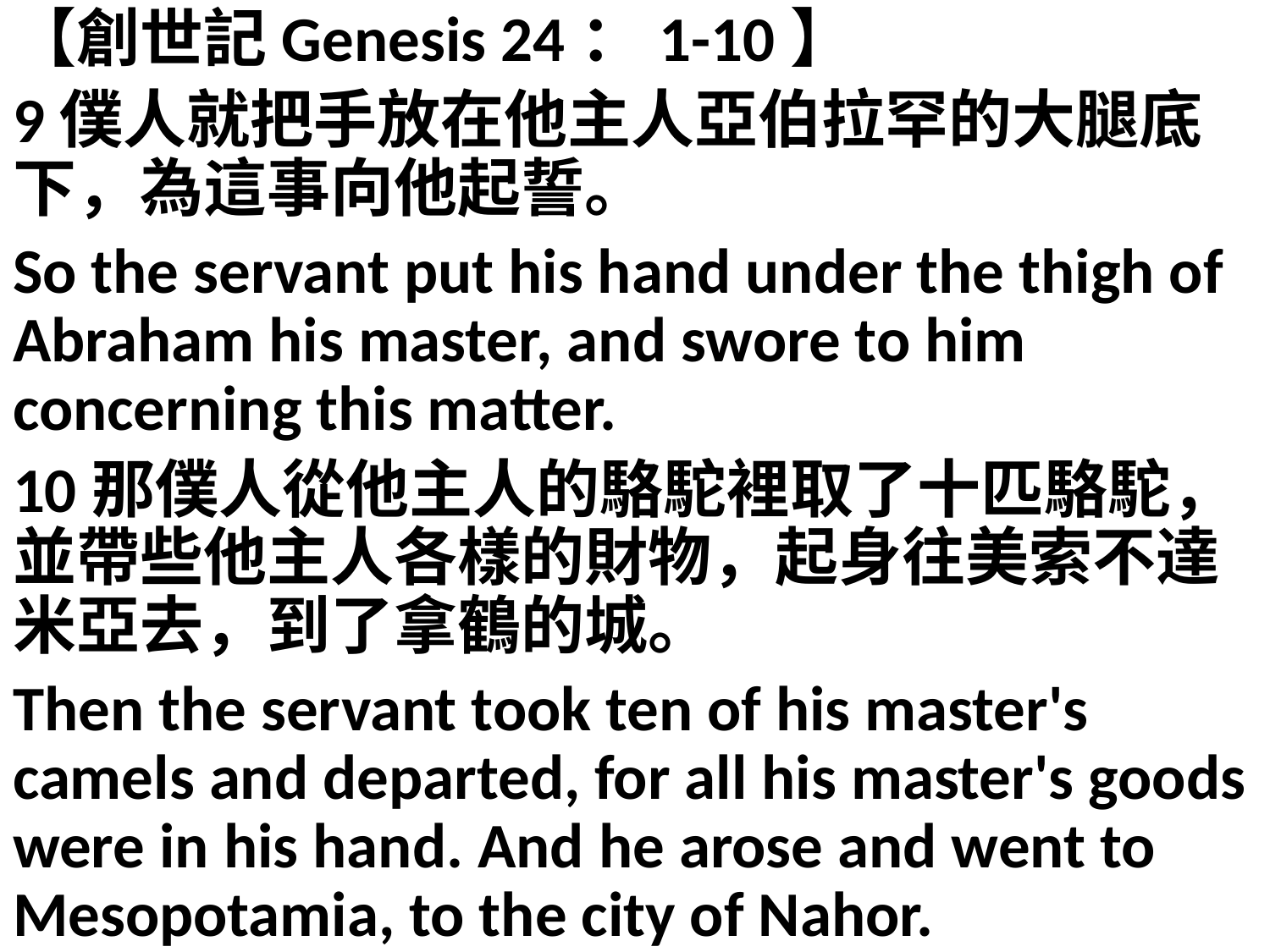

【創世記Genesis 24：1-10】
9僕人就把手放在他主人亞伯拉罕的大腿底下，為這事向他起誓。
So the servant put his hand under the thigh of Abraham his master, and swore to him concerning this matter.
10那僕人從他主人的駱駝裡取了十匹駱駝，並帶些他主人各樣的財物，起身往美索不達米亞去，到了拿鶴的城。
Then the servant took ten of his master's camels and departed, for all his master's goods were in his hand. And he arose and went to Mesopotamia, to the city of Nahor.